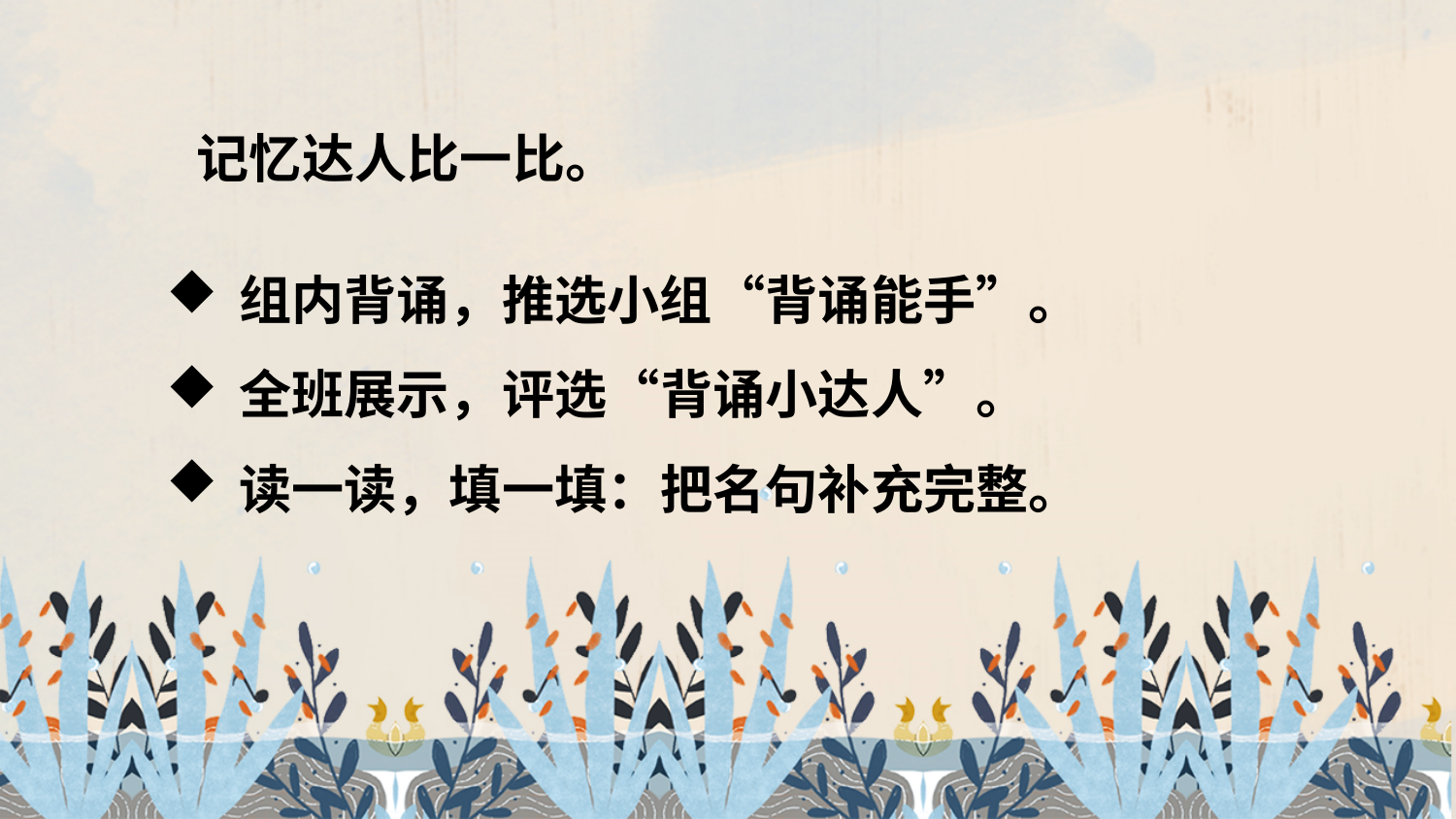

记忆达人比一比。
组内背诵，推选小组“背诵能手”。
全班展示，评选“背诵小达人”。
读一读，填一填：把名句补充完整。